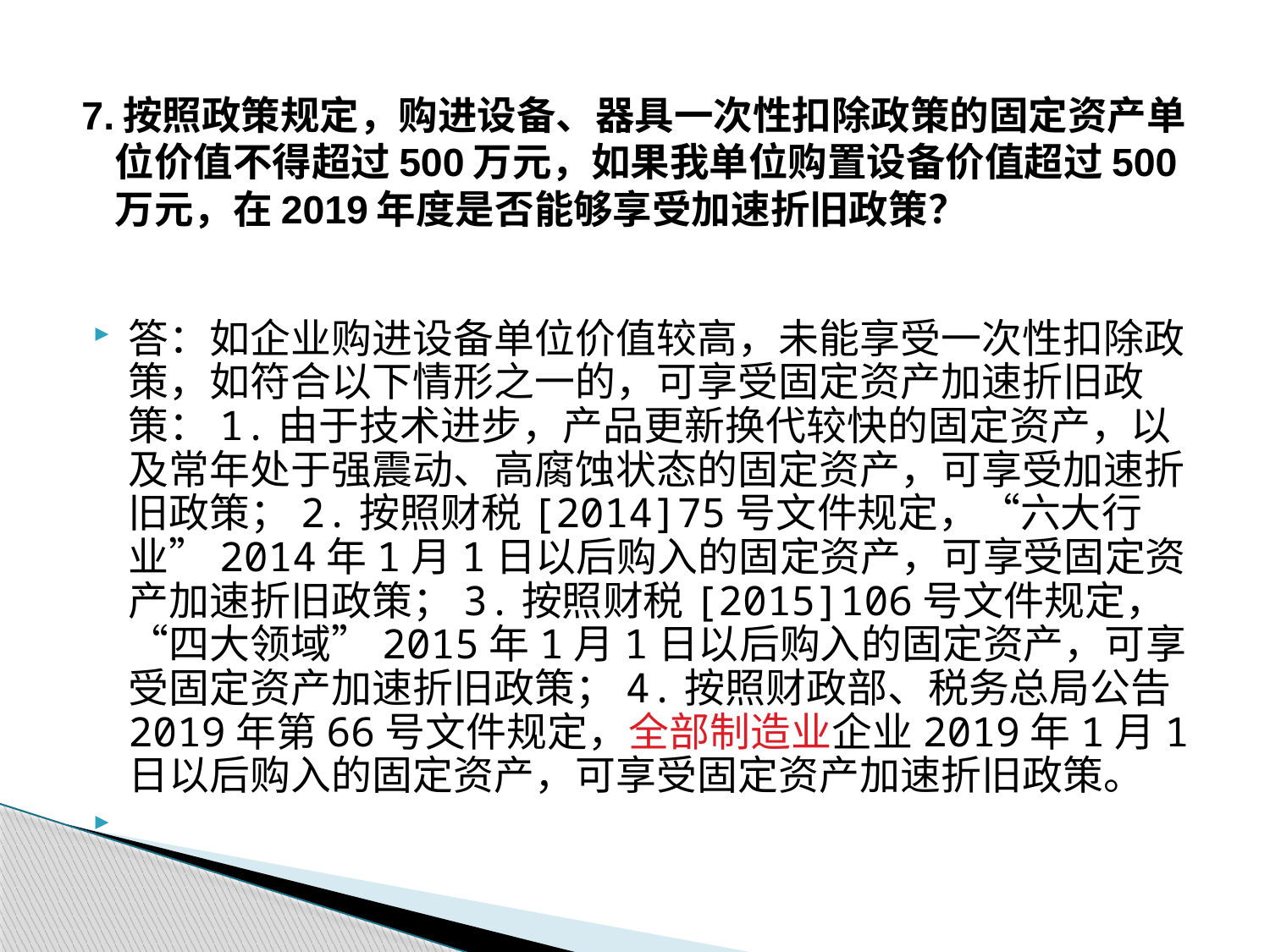

# 7.按照政策规定，购进设备、器具一次性扣除政策的固定资产单位价值不得超过500万元，如果我单位购置设备价值超过500万元，在2019年度是否能够享受加速折旧政策？

答：如企业购进设备单位价值较高，未能享受一次性扣除政策，如符合以下情形之一的，可享受固定资产加速折旧政策：1.由于技术进步，产品更新换代较快的固定资产，以及常年处于强震动、高腐蚀状态的固定资产，可享受加速折旧政策；2.按照财税[2014]75号文件规定，“六大行业”2014年1月1日以后购入的固定资产，可享受固定资产加速折旧政策；3.按照财税[2015]106号文件规定，“四大领域”2015年1月1日以后购入的固定资产，可享受固定资产加速折旧政策；4.按照财政部、税务总局公告2019年第66号文件规定，全部制造业企业2019年1月1日以后购入的固定资产，可享受固定资产加速折旧政策。